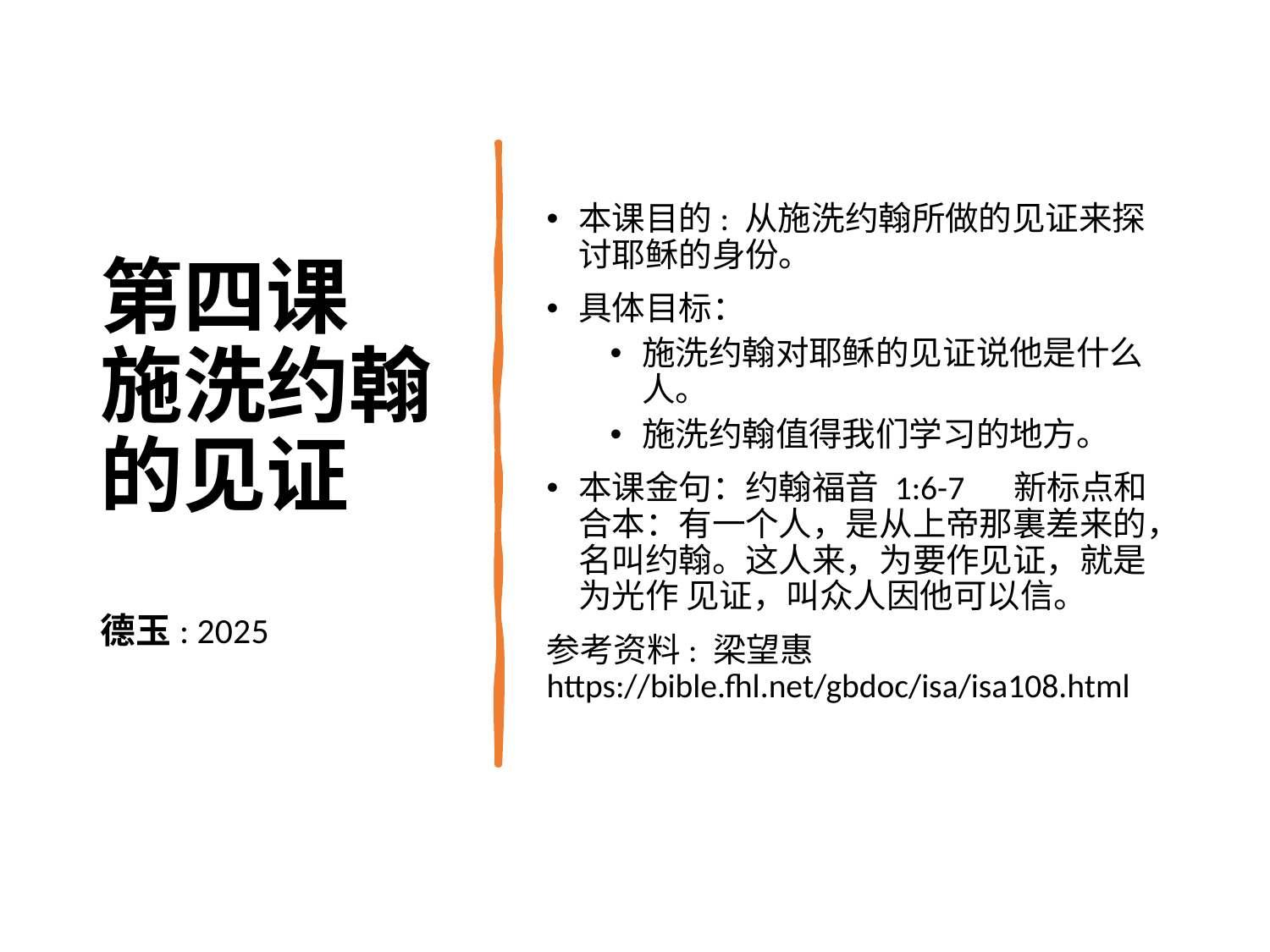

# 第四课　施洗约翰的见证 德玉: 2025
本课目的: 从施洗约翰所做的见证来探讨耶稣的身份。
具体目标：
施洗约翰对耶稣的见证说他是什么人。
施洗约翰值得我们学习的地方。
本课金句：约翰福音 1:6-7 　新标点和合本：有一个人，是从上帝那裏差来的，名叫约翰。这人来，为要作见证，就是为光作 见证，叫众人因他可以信。
参考资料: 梁望惠 https://bible.fhl.net/gbdoc/isa/isa108.html